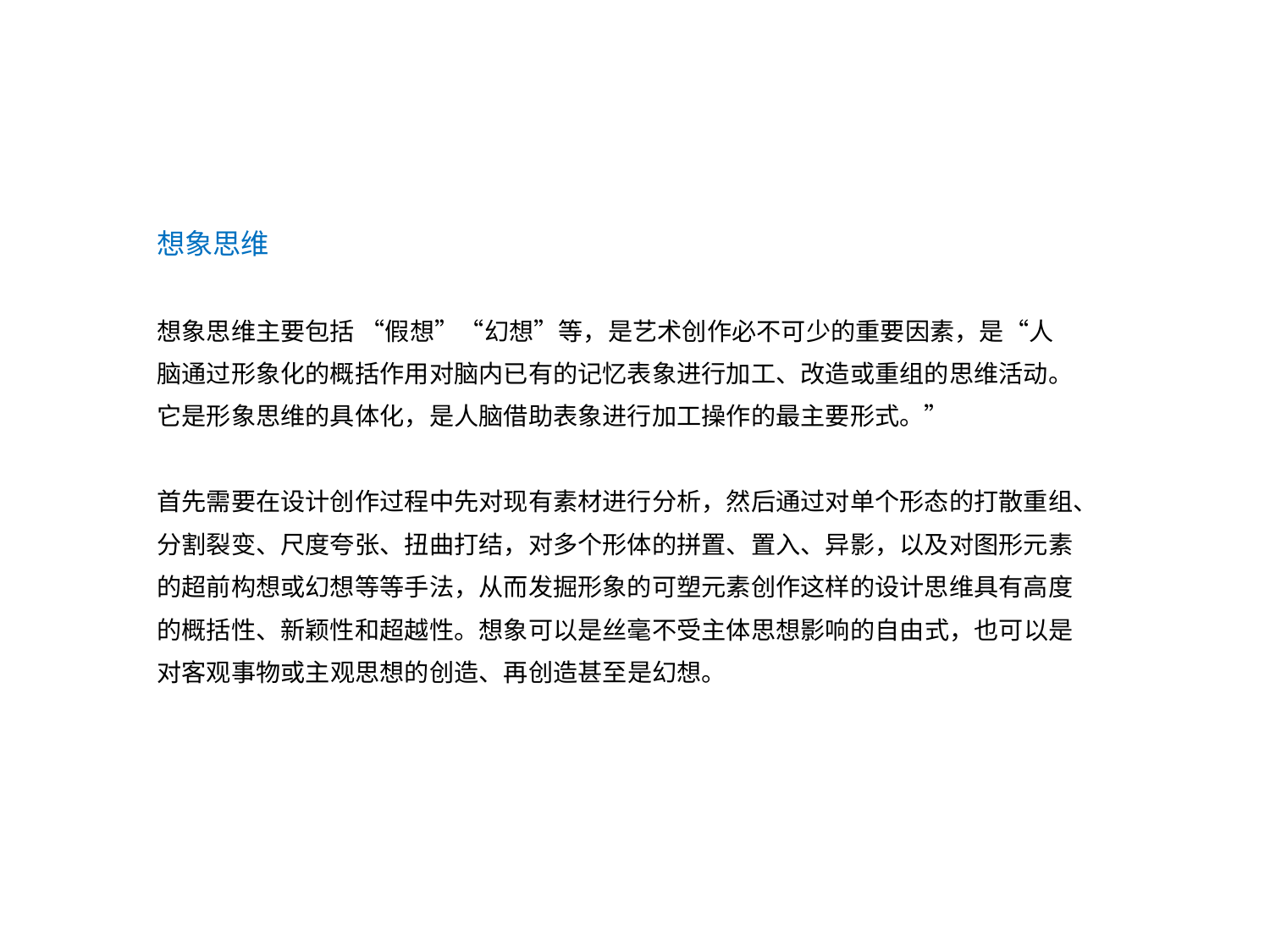

想象思维

想象思维主要包括 “假想”“幻想”等，是艺术创作必不可少的重要因素，是“人脑通过形象化的概括作用对脑内已有的记忆表象进行加工、改造或重组的思维活动。它是形象思维的具体化，是人脑借助表象进行加工操作的最主要形式。”

首先需要在设计创作过程中先对现有素材进行分析，然后通过对单个形态的打散重组、分割裂变、尺度夸张、扭曲打结，对多个形体的拼置、置入、异影，以及对图形元素的超前构想或幻想等等手法，从而发掘形象的可塑元素创作这样的设计思维具有高度的概括性、新颖性和超越性。想象可以是丝毫不受主体思想影响的自由式，也可以是对客观事物或主观思想的创造、再创造甚至是幻想。